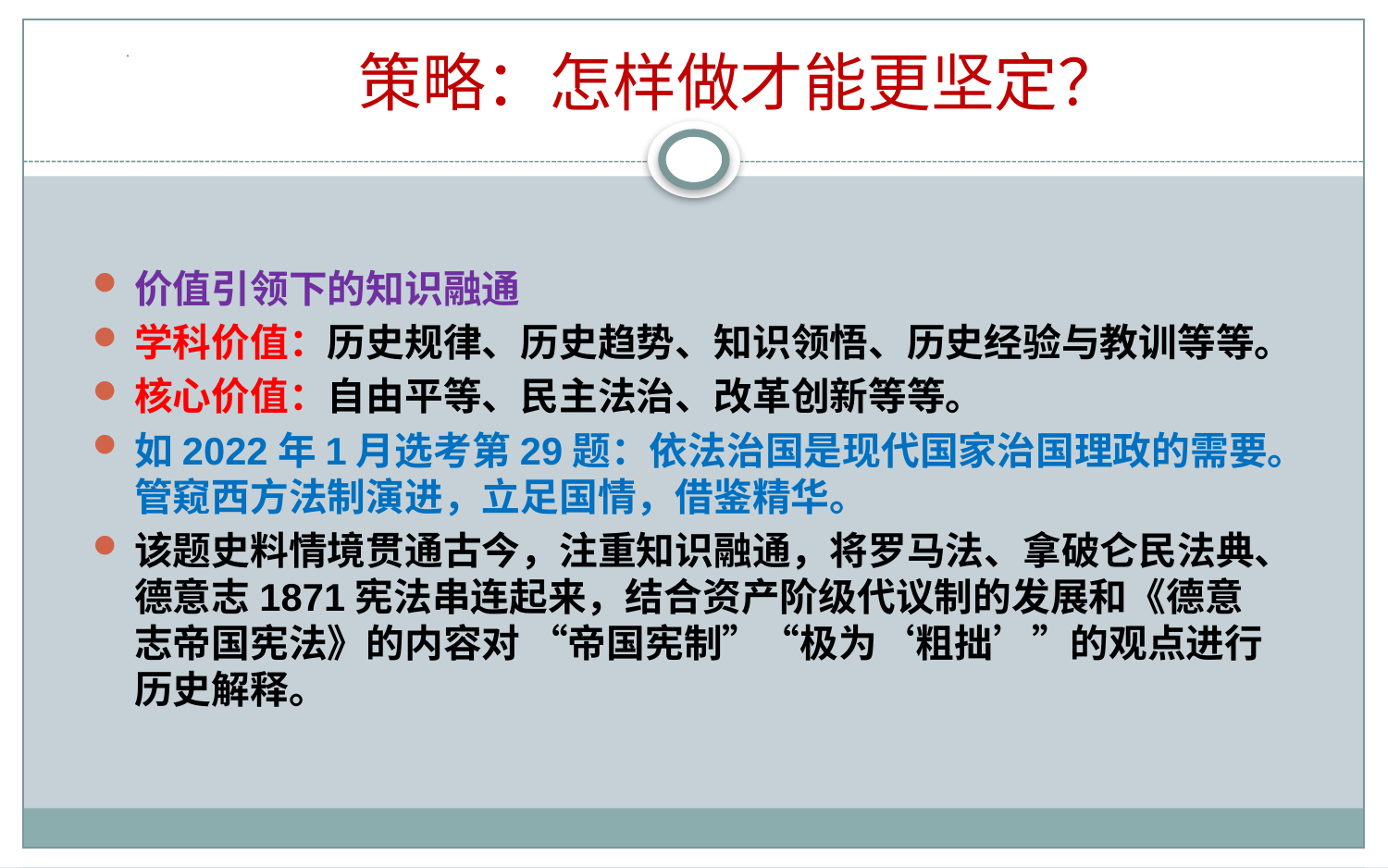

策略：怎样做才能更坚定？
价值引领下的知识融通
学科价值：历史规律、历史趋势、知识领悟、历史经验与教训等等。
核心价值：自由平等、民主法治、改革创新等等。
如2022年1月选考第29题：依法治国是现代国家治国理政的需要。管窥西方法制演进，立足国情，借鉴精华。
该题史料情境贯通古今，注重知识融通，将罗马法、拿破仑民法典、德意志1871宪法串连起来，结合资产阶级代议制的发展和《德意志帝国宪法》的内容对 “帝国宪制”“极为‘粗拙’”的观点进行历史解释。